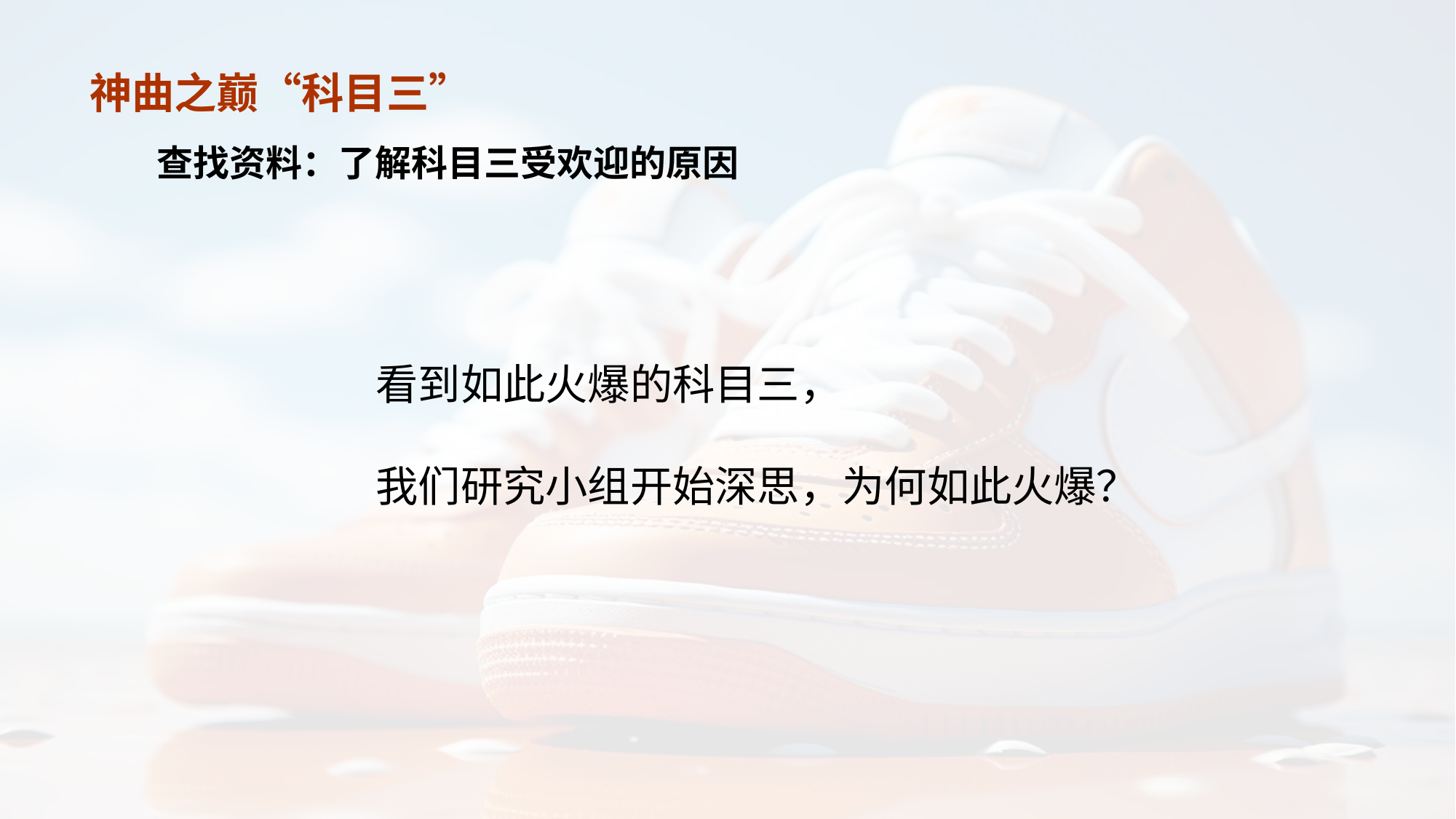

# 神曲之巅“科目三”
查找资料：了解科目三受欢迎的原因
看到如此火爆的科目三，
我们研究小组开始深思，为何如此火爆？